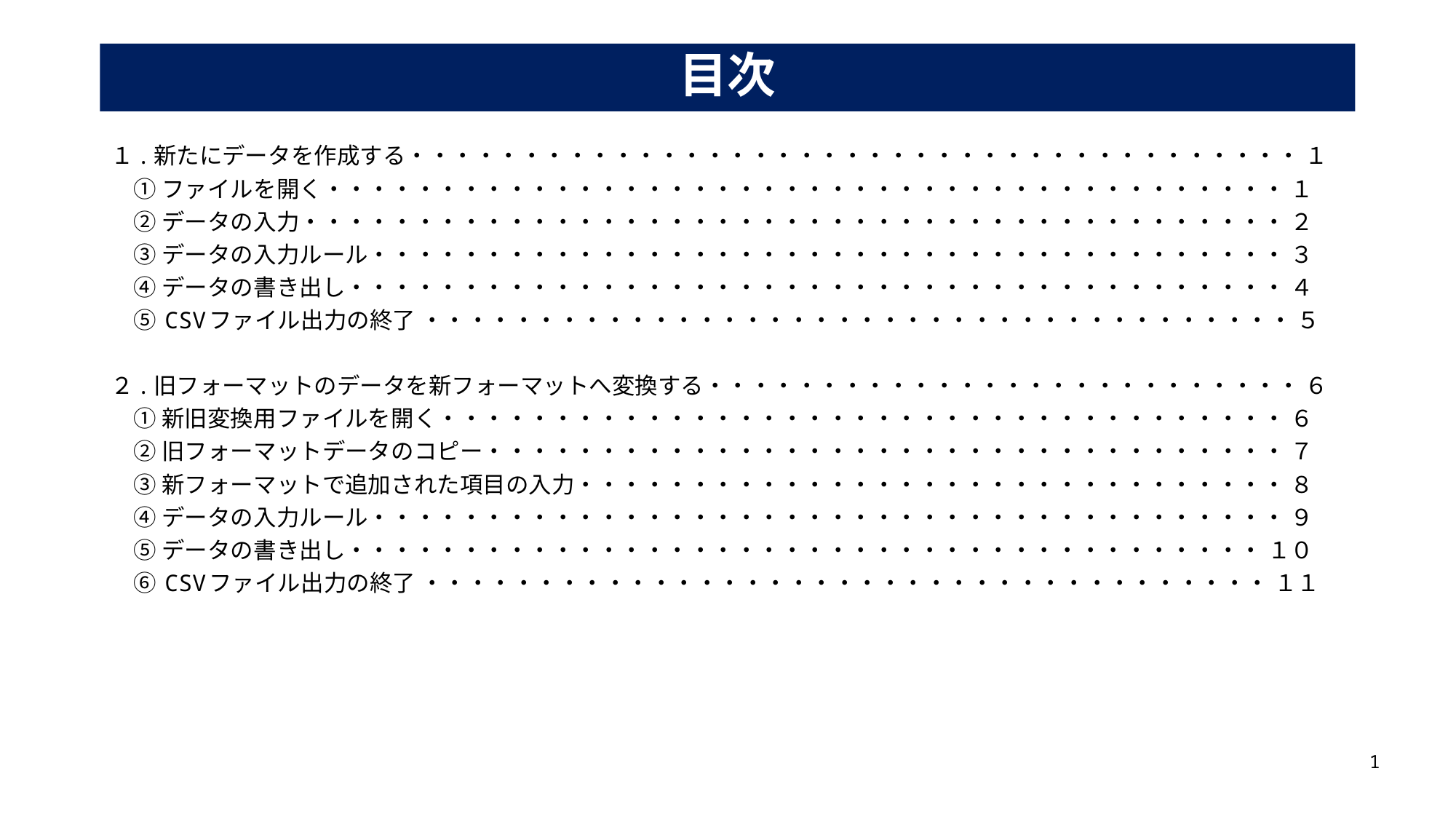

# 目次
１.新たにデータを作成する・・・・・・・・・・・・・・・・・・・・・・・・・・・・・・・・・・・・・・・ １
　① ファイルを開く・・・・・・・・・・・・・・・・・・・・・・・・・・・・・・・・・・・・・・・・・・ １
　② データの入力・・・・・・・・・・・・・・・・・・・・・・・・・・・・・・・・・・・・・・・・・・・ ２
　③ データの入力ルール・・・・・・・・・・・・・・・・・・・・・・・・・・・・・・・・・・・・・・・・ ３
　④ データの書き出し・・・・・・・・・・・・・・・・・・・・・・・・・・・・・・・・・・・・・・・・・ ４
　⑤ CSVファイル出力の終了 ・・・・・・・・・・・・・・・・・・・・・・・・・・・・・・・・・・・・・・ ５

２.旧フォーマットのデータを新フォーマットへ変換する・・・・・・・・・・・・・・・・・・・・・・・・・・ ６
　① 新旧変換用ファイルを開く・・・・・・・・・・・・・・・・・・・・・・・・・・・・・・・・・・・・・ ６
　② 旧フォーマットデータのコピー・・・・・・・・・・・・・・・・・・・・・・・・・・・・・・・・・・・ ７
　③ 新フォーマットで追加された項目の入力・・・・・・・・・・・・・・・・・・・・・・・・・・・・・・・ ８
　④ データの入力ルール・・・・・・・・・・・・・・・・・・・・・・・・・・・・・・・・・・・・・・・・ ９
　⑤ データの書き出し・・・・・・・・・・・・・・・・・・・・・・・・・・・・・・・・・・・・・・・・ １０
　⑥ CSVファイル出力の終了 ・・・・・・・・・・・・・・・・・・・・・・・・・・・・・・・・・・・・・ １１

1